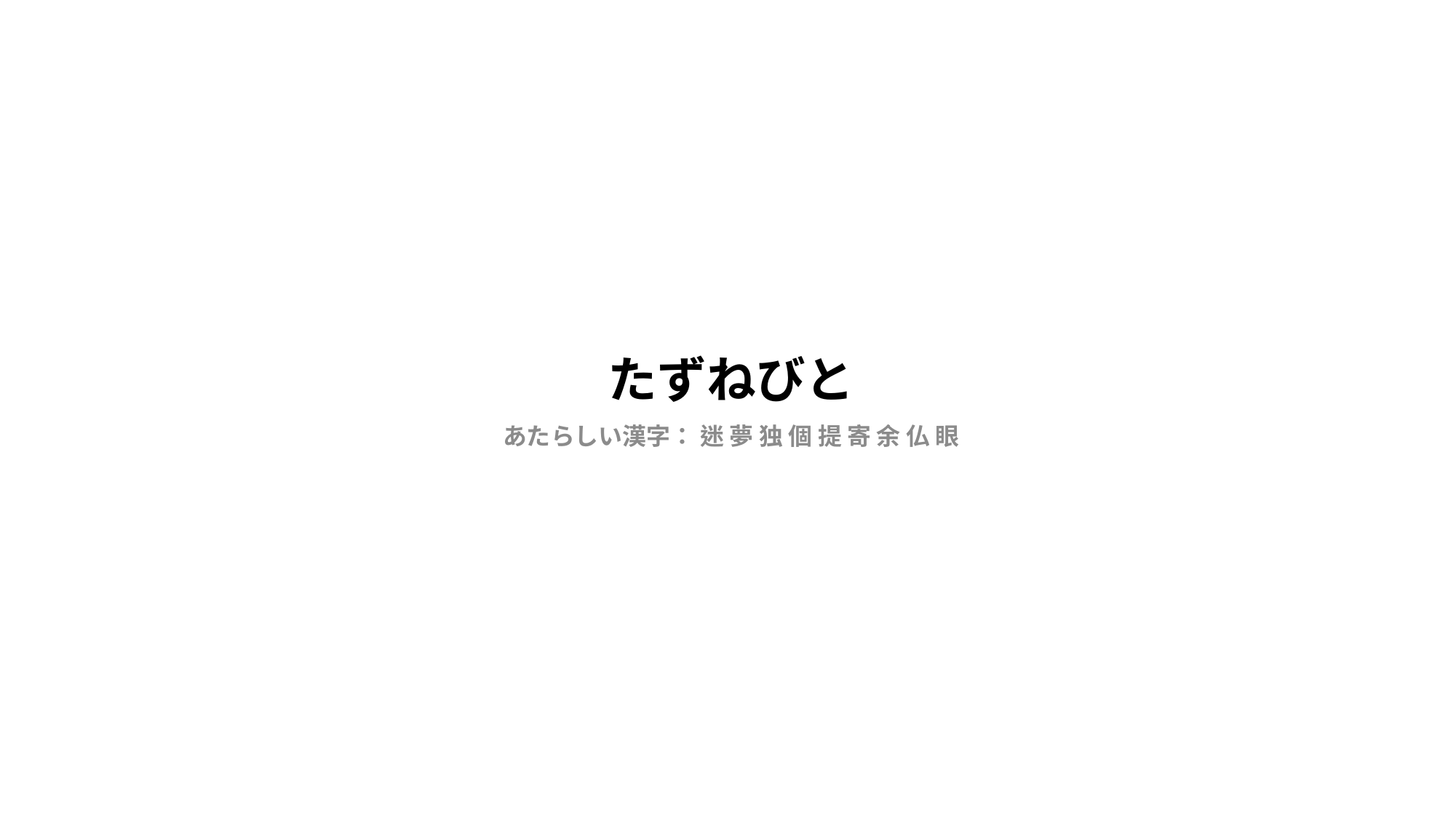

# たずねびと
あたらしい漢字： 迷 夢 独 個 提 寄 余 仏 眼